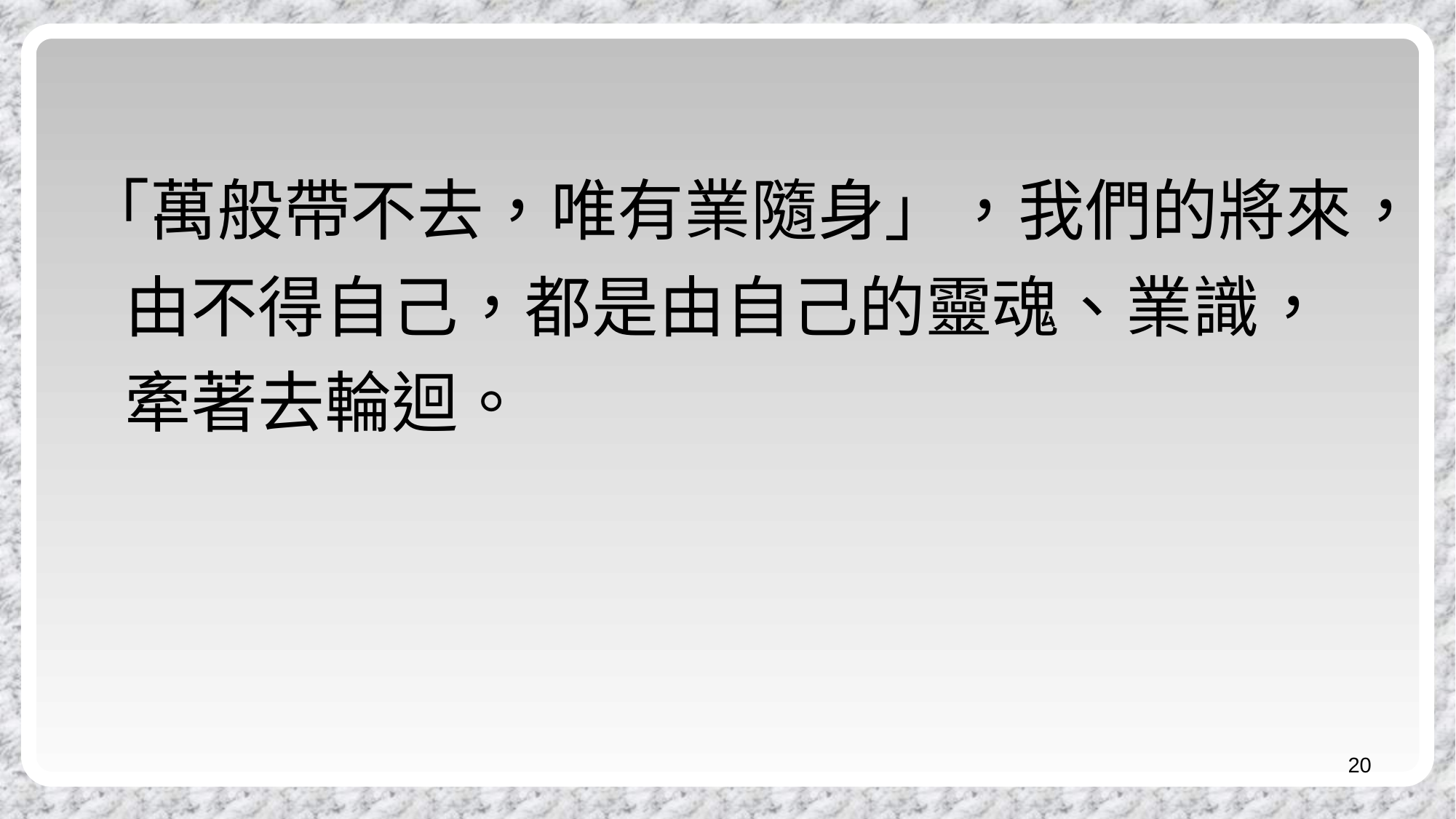

「萬般帶不去，唯有業隨身」，我們的將來，由不得自己，都是由自己的靈魂、業識，牽著去輪迴。
20